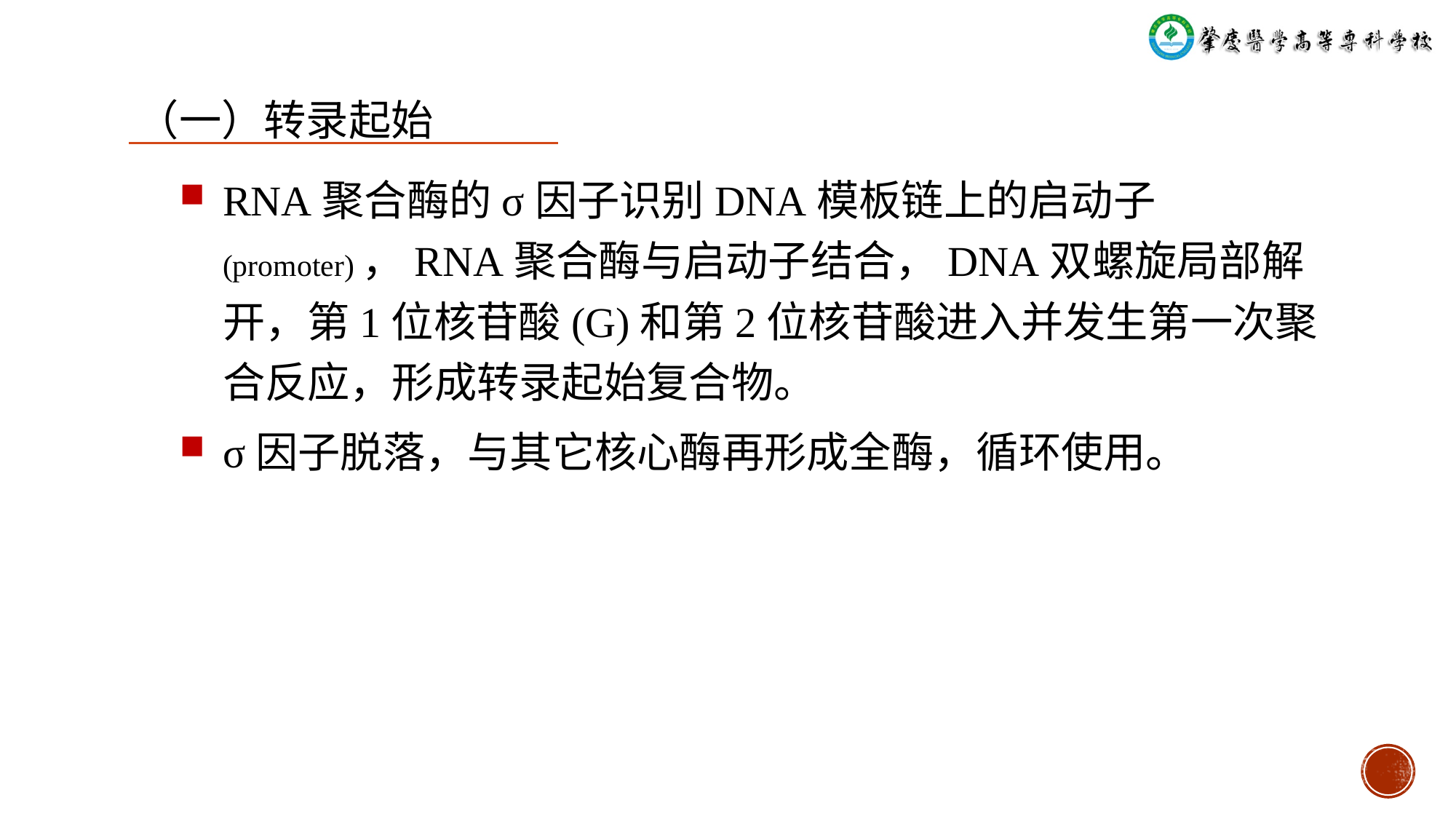

（一）转录起始
RNA聚合酶的σ因子识别DNA模板链上的启动子(promoter)，RNA聚合酶与启动子结合，DNA双螺旋局部解开，第1位核苷酸(G)和第2位核苷酸进入并发生第一次聚合反应，形成转录起始复合物。
σ因子脱落，与其它核心酶再形成全酶，循环使用。